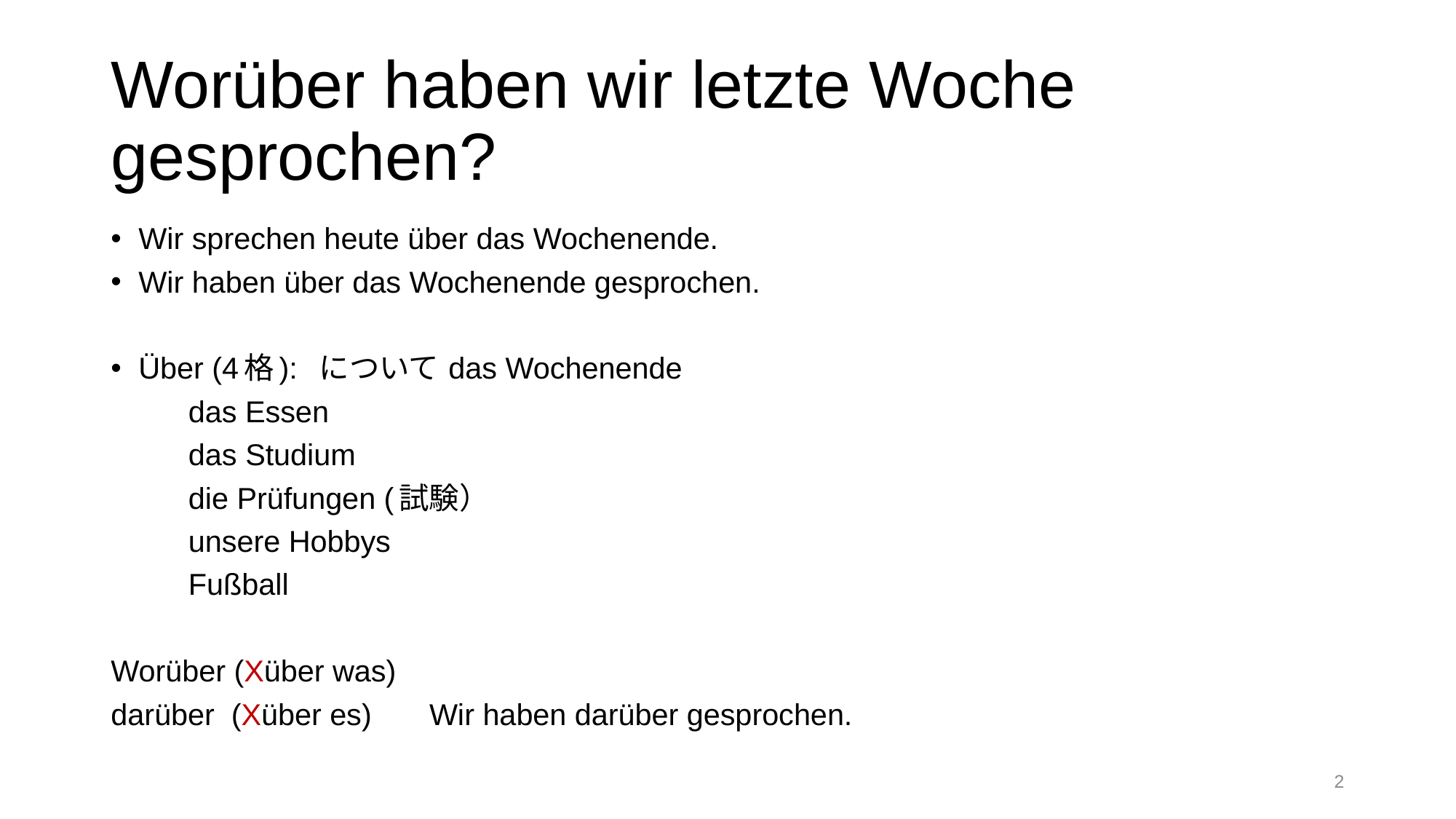

# Worüber haben wir letzte Woche gesprochen?
Wir sprechen heute über das Wochenende.
Wir haben über das Wochenende gesprochen.

Über (4格):  について 		das Wochenende
					das Essen
					das Studium
					die Prüfungen (試験）
					unsere Hobbys
					Fußball

Worüber (Xüber was)
darüber  (Xüber es)	 Wir haben darüber gesprochen.

2